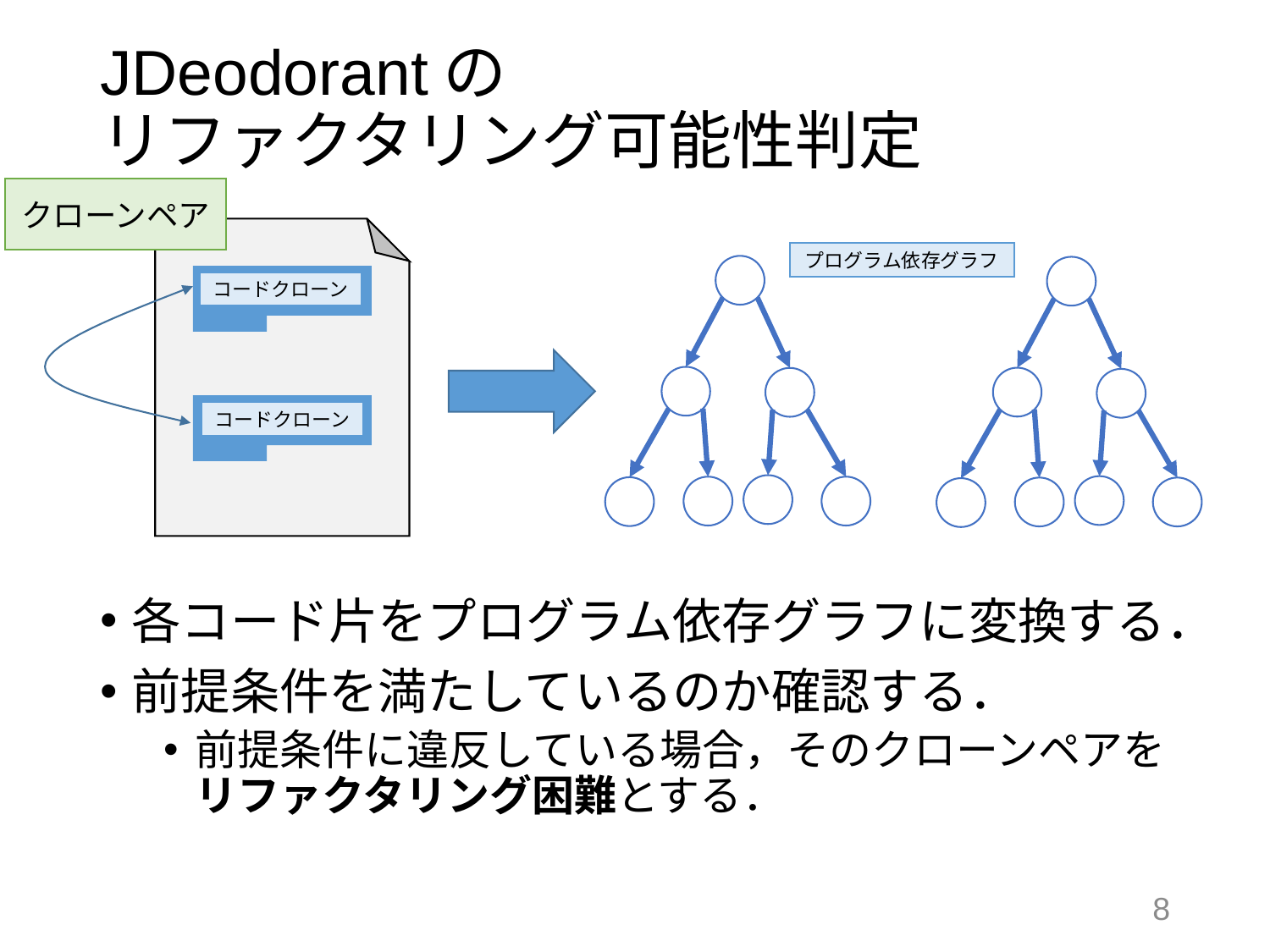

# JDeodorantの リファクタリング可能性判定
クローンペア

プログラム依存グラフ

コードクローン

コードクローン

各コード片をプログラム依存グラフに変換する．
前提条件を満たしているのか確認する．
前提条件に違反している場合，そのクローンペアをリファクタリング困難とする．
8